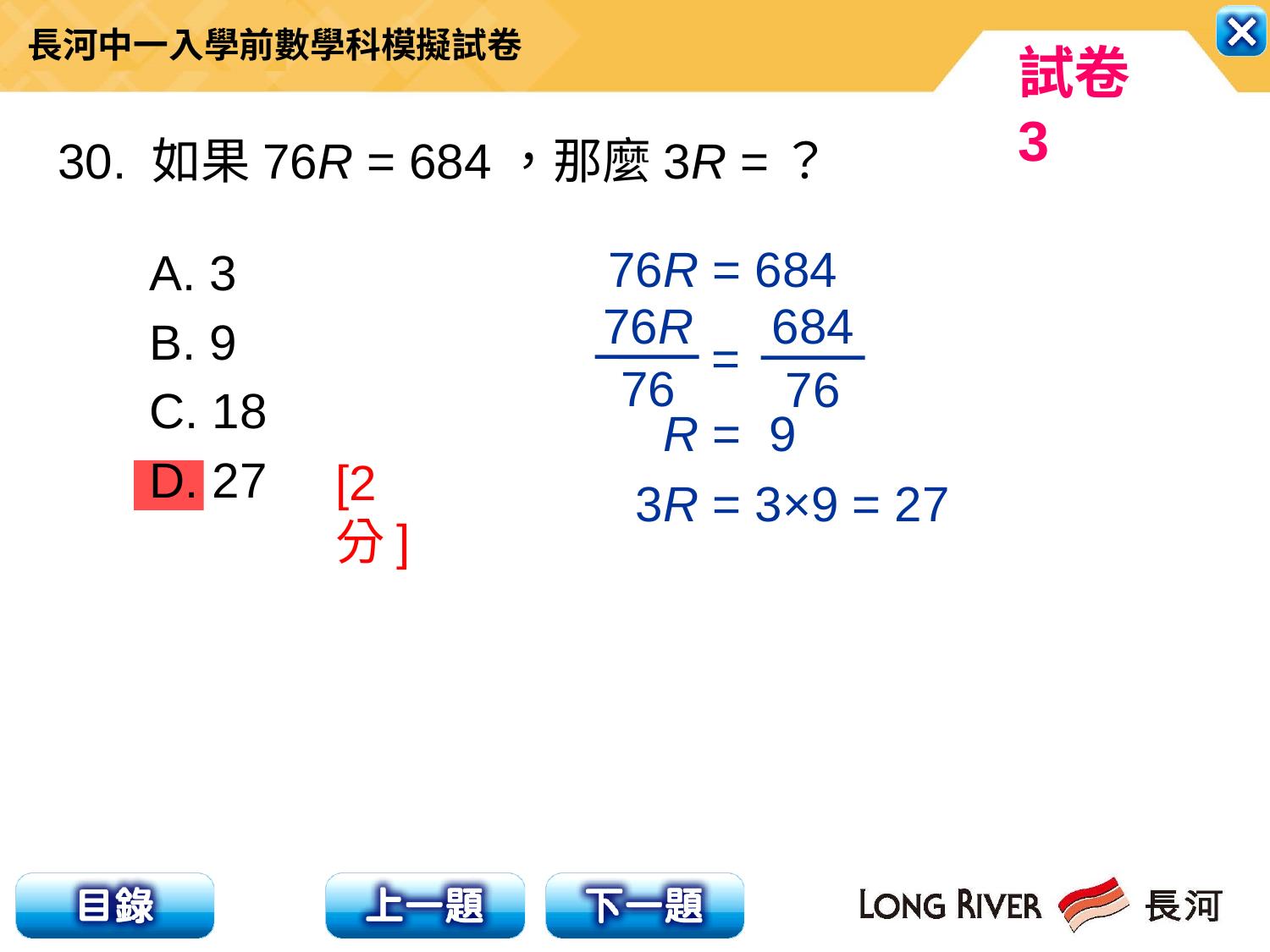

30. 如果76R = 684，那麼3R =？
76R = 684

    R =  9
  3R = 3×9 = 27
A. 3
B. 9
C. 18
D. 27
76R
76
684
76
=

[2分]